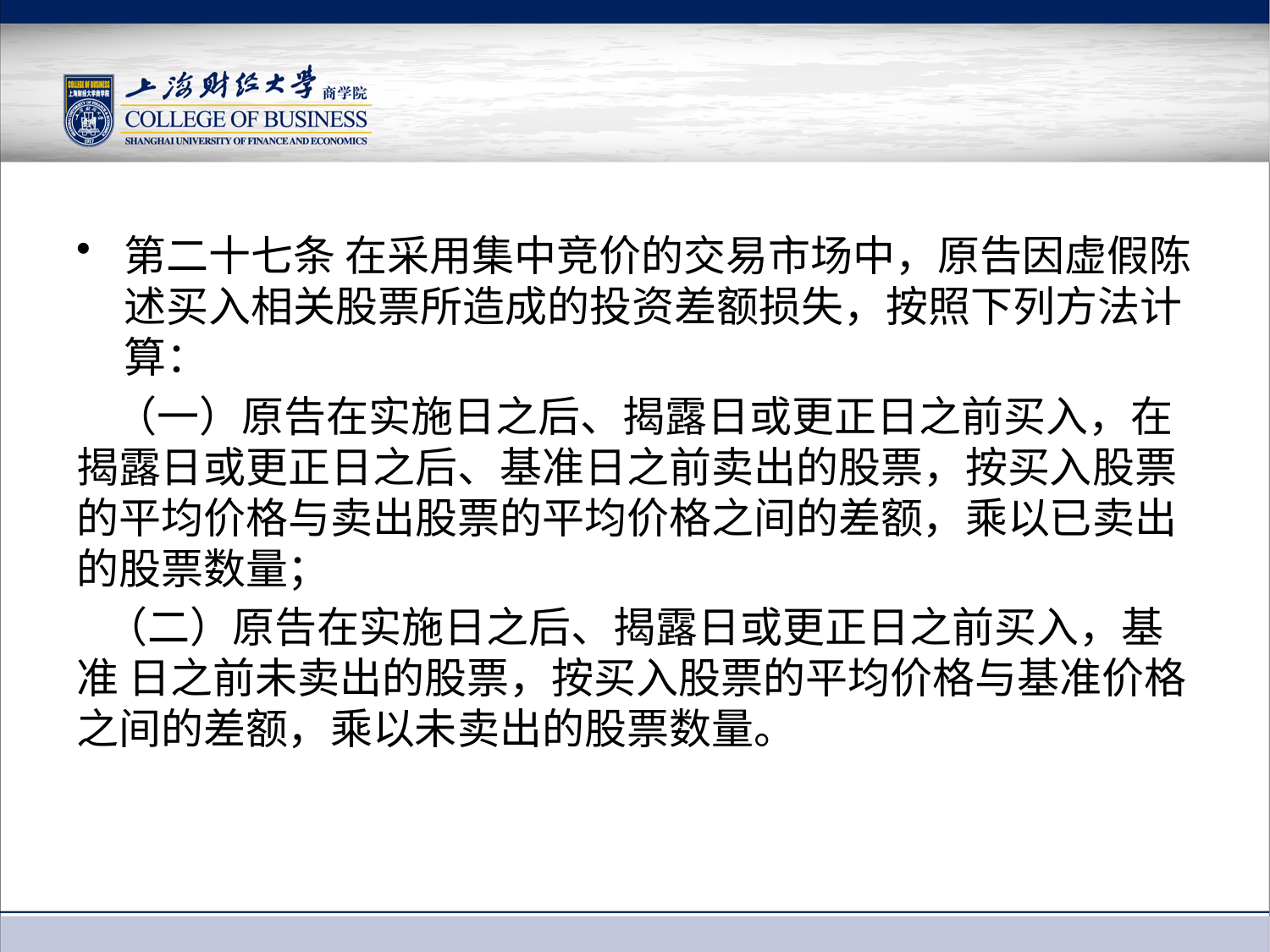

#
第二十七条 在采用集中竞价的交易市场中，原告因虚假陈述买入相关股票所造成的投资差额损失，按照下列方法计算：
   （一）原告在实施日之后、揭露日或更正日之前买入，在揭露日或更正日之后、基准日之前卖出的股票，按买入股票的平均价格与卖出股票的平均价格之间的差额，乘以已卖出的股票数量；
  （二）原告在实施日之后、揭露日或更正日之前买入，基准 日之前未卖出的股票，按买入股票的平均价格与基准价格之间的差额，乘以未卖出的股票数量。